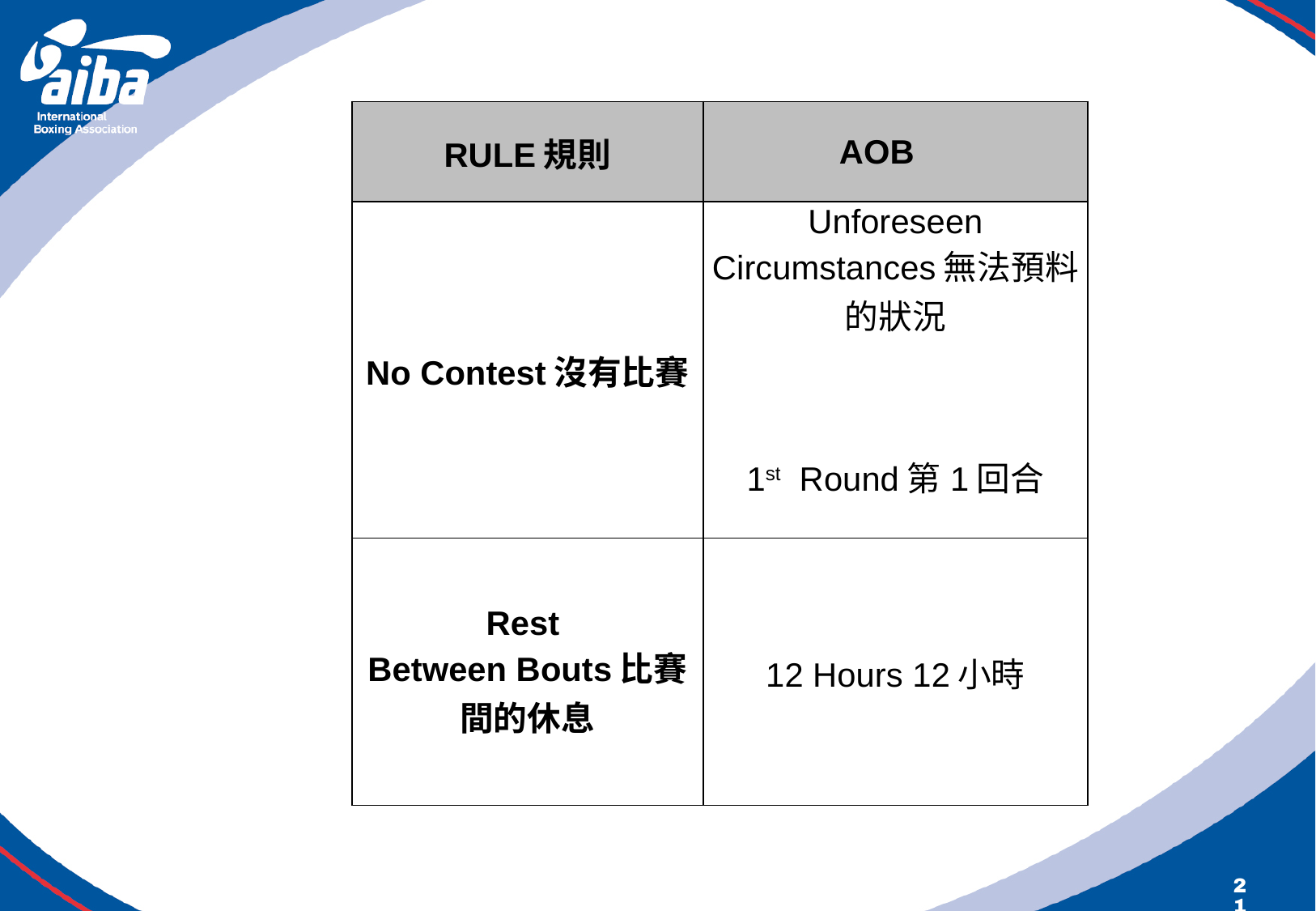

| RULE規則 | AOB |
| --- | --- |
| No Contest沒有比賽 | Unforeseen Circumstances無法預料的狀況 1st Round第1回合 |
| Rest Between Bouts比賽間的休息 | 12 Hours 12小時 |
212